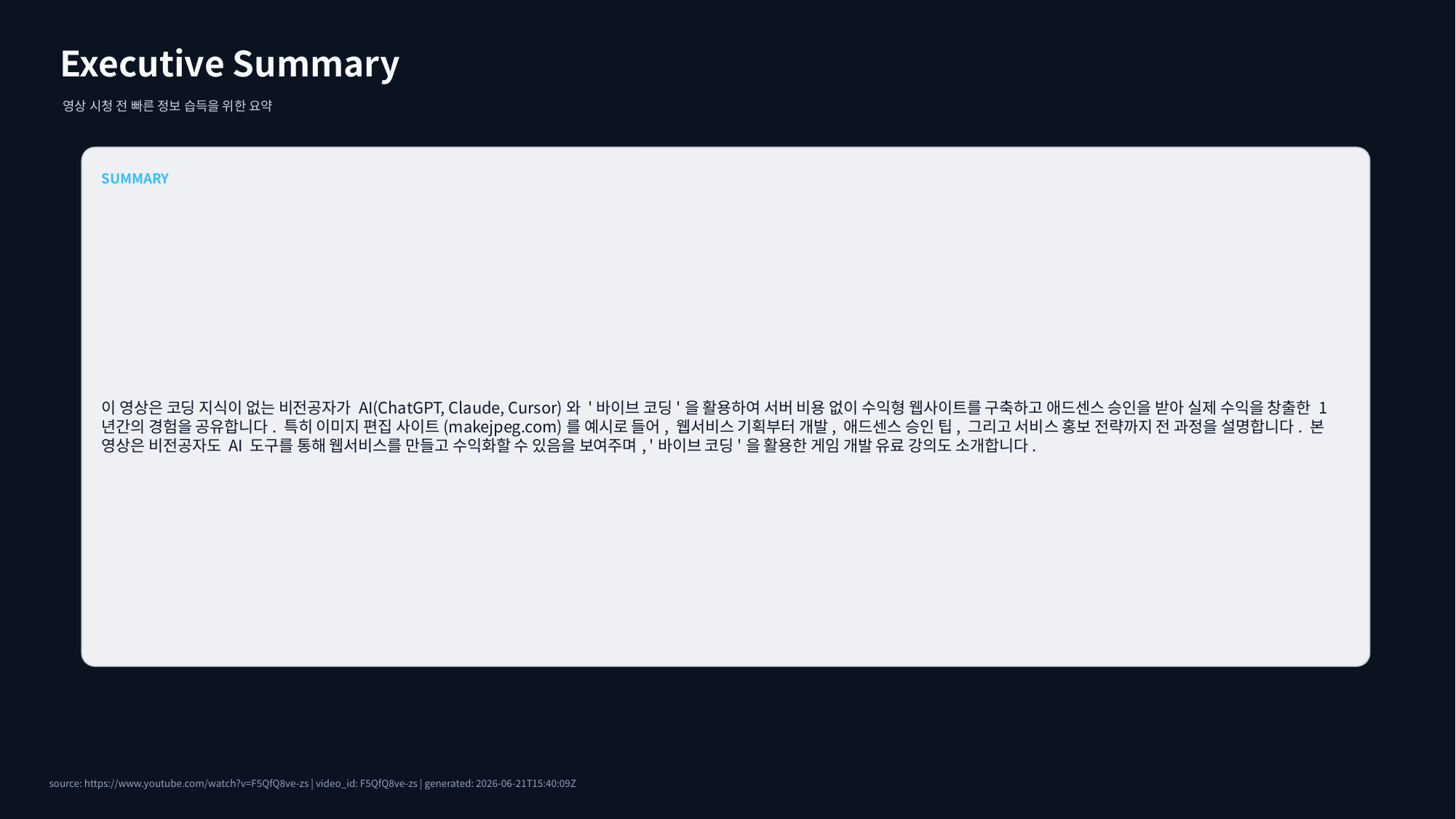

Executive Summary
영상 시청 전 빠른 정보 습득을 위한 요약

SUMMARY
이 영상은 코딩 지식이 없는 비전공자가 AI(ChatGPT, Claude, Cursor)와 '바이브 코딩'을 활용하여 서버 비용 없이 수익형 웹사이트를 구축하고 애드센스 승인을 받아 실제 수익을 창출한 1년간의 경험을 공유합니다. 특히 이미지 편집 사이트(makejpeg.com)를 예시로 들어, 웹서비스 기획부터 개발, 애드센스 승인 팁, 그리고 서비스 홍보 전략까지 전 과정을 설명합니다. 본 영상은 비전공자도 AI 도구를 통해 웹서비스를 만들고 수익화할 수 있음을 보여주며, '바이브 코딩'을 활용한 게임 개발 유료 강의도 소개합니다.
source: https://www.youtube.com/watch?v=F5QfQ8ve-zs | video_id: F5QfQ8ve-zs | generated: 2026-06-21T15:40:09Z